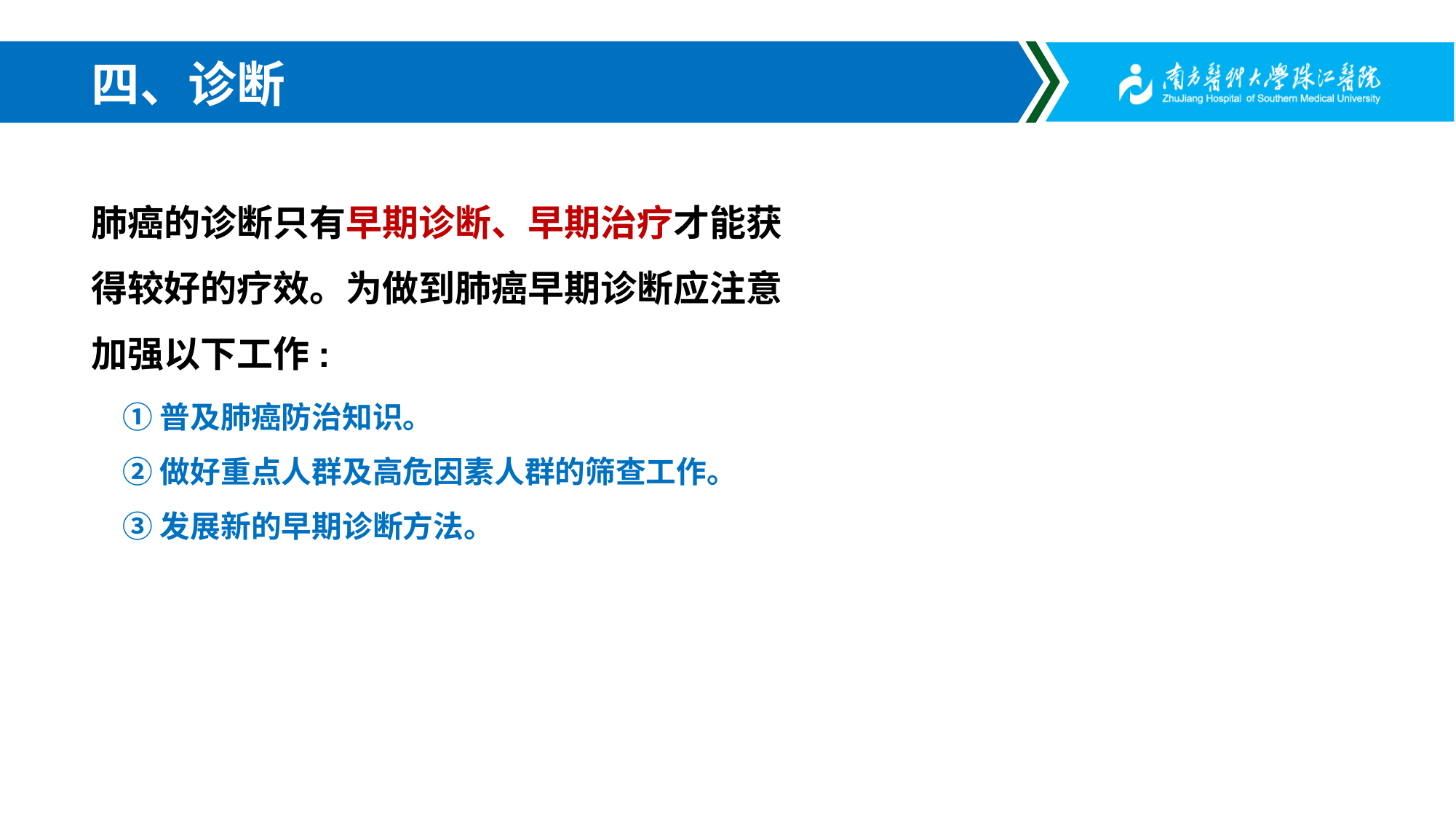

# 四、诊断
肺癌的诊断只有早期诊断、早期治疗才能获得较好的疗效。为做到肺癌早期诊断应注意加强以下工作:
①普及肺癌防治知识。
②做好重点人群及高危因素人群的筛查工作。
③发展新的早期诊断方法。